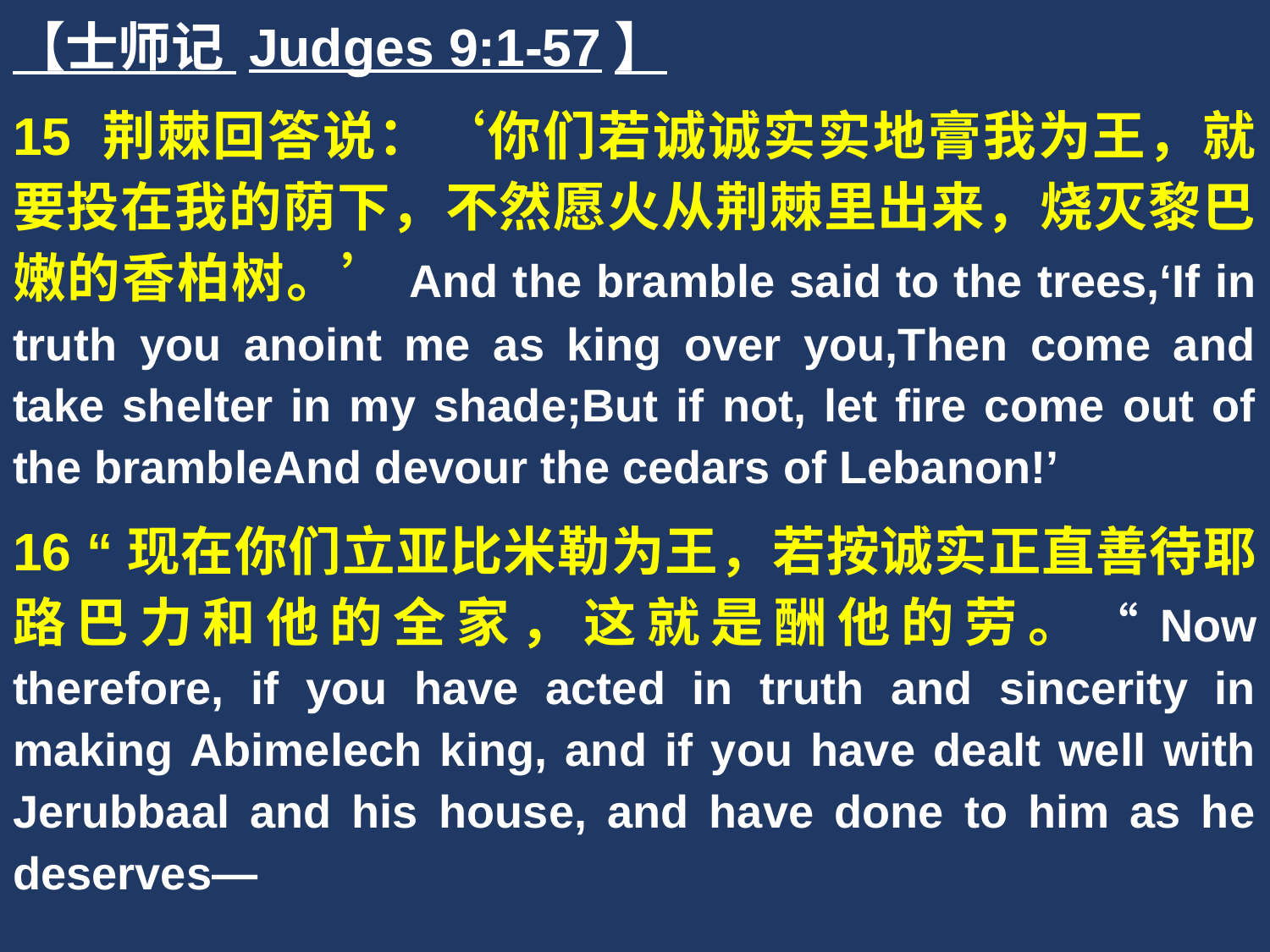

【士师记 Judges 9:1-57】
15 荆棘回答说：‘你们若诚诚实实地膏我为王，就要投在我的荫下，不然愿火从荆棘里出来，烧灭黎巴嫩的香柏树。’And the bramble said to the trees,‘If in truth you anoint me as king over you,Then come and take shelter in my shade;But if not, let fire come out of the brambleAnd devour the cedars of Lebanon!’
16 “现在你们立亚比米勒为王，若按诚实正直善待耶路巴力和他的全家，这就是酬他的劳。“Now therefore, if you have acted in truth and sincerity in making Abimelech king, and if you have dealt well with Jerubbaal and his house, and have done to him as he deserves—